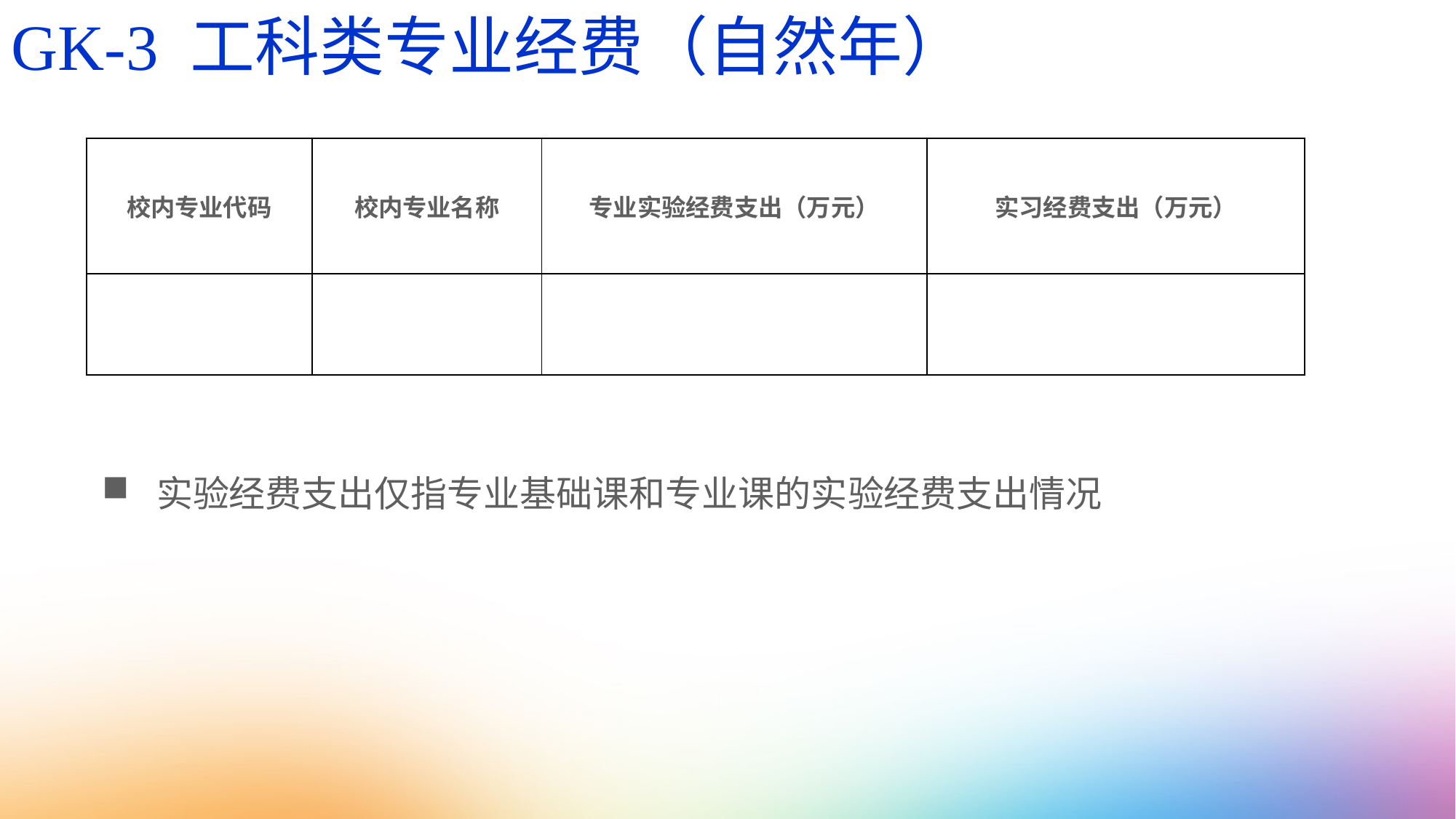

GK-3 工科类专业经费（自然年）
| 校内专业代码 | 校内专业名称 | 专业实验经费支出（万元） | 实习经费支出（万元） |
| --- | --- | --- | --- |
|  |  |  |  |
实验经费支出仅指专业基础课和专业课的实验经费支出情况